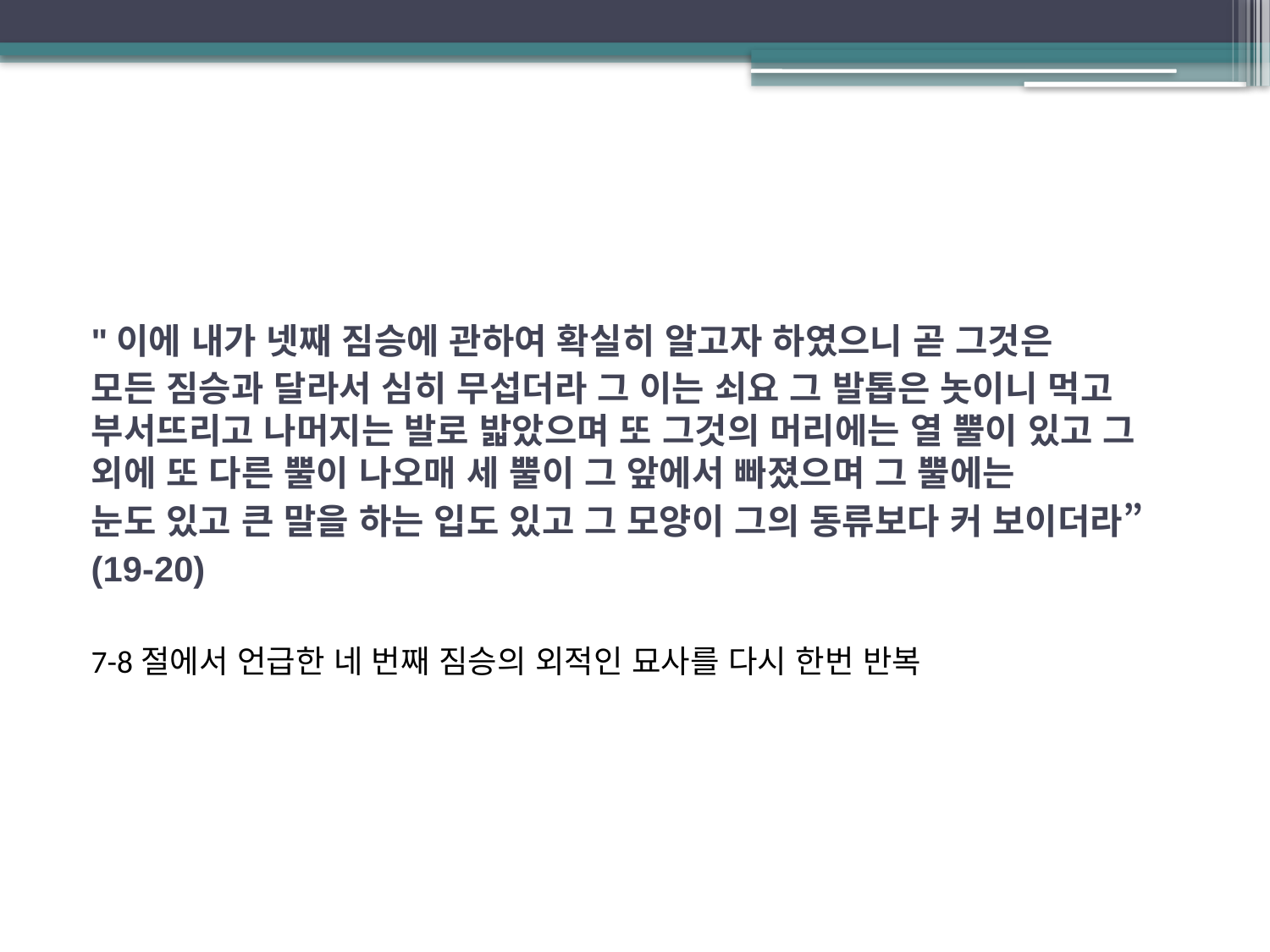

#
"이에 내가 넷째 짐승에 관하여 확실히 알고자 하였으니 곧 그것은
모든 짐승과 달라서 심히 무섭더라 그 이는 쇠요 그 발톱은 놋이니 먹고 부서뜨리고 나머지는 발로 밟았으며 또 그것의 머리에는 열 뿔이 있고 그 외에 또 다른 뿔이 나오매 세 뿔이 그 앞에서 빠졌으며 그 뿔에는
눈도 있고 큰 말을 하는 입도 있고 그 모양이 그의 동류보다 커 보이더라”
(19-20)

7-8절에서 언급한 네 번째 짐승의 외적인 묘사를 다시 한번 반복